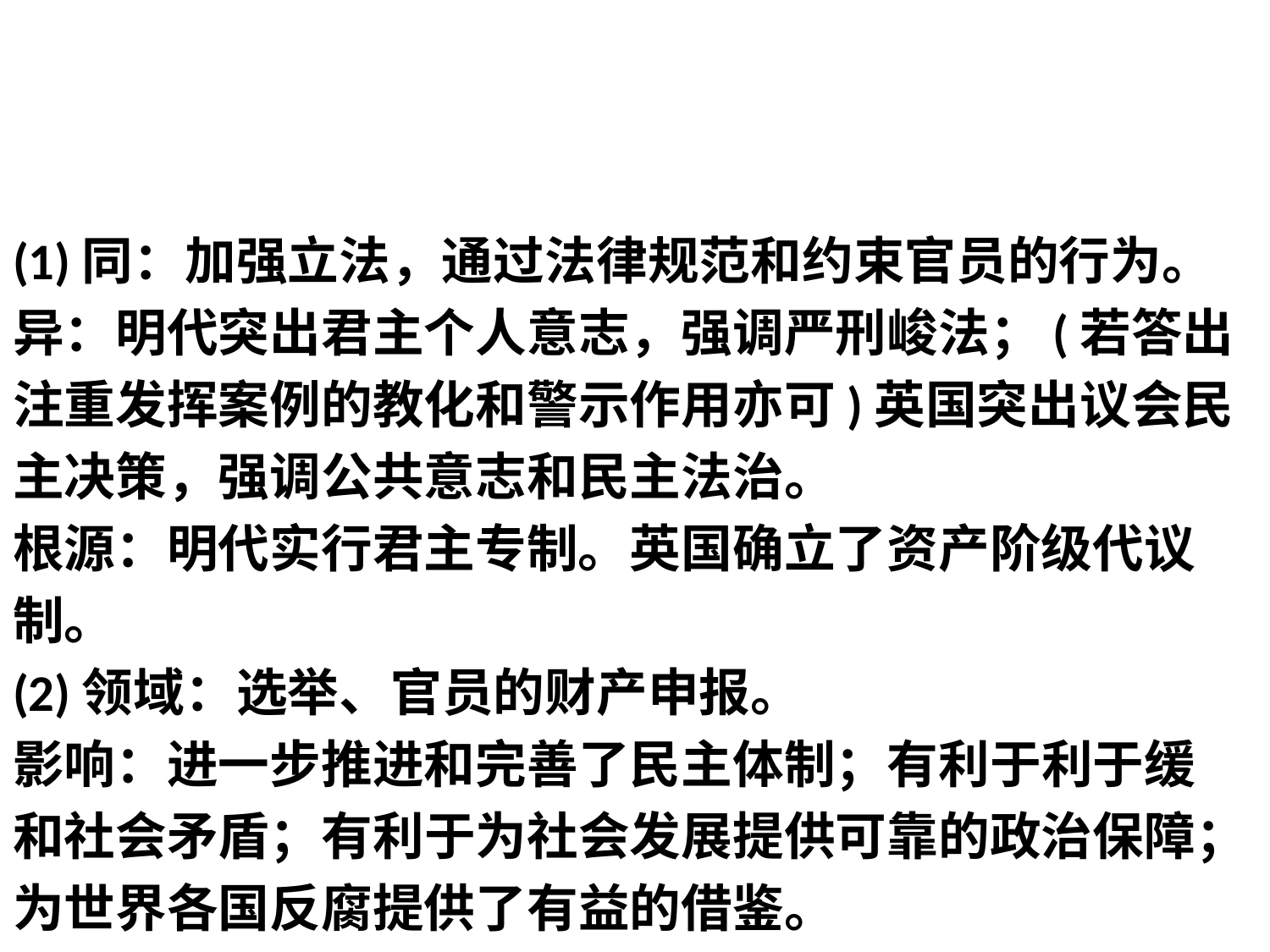

#
(1)同：加强立法，通过法律规范和约束官员的行为。
异：明代突出君主个人意志，强调严刑峻法；(若答出
注重发挥案例的教化和警示作用亦可)英国突出议会民
主决策，强调公共意志和民主法治。
根源：明代实行君主专制。英国确立了资产阶级代议
制。
(2)领域：选举、官员的财产申报。
影响：进一步推进和完善了民主体制；有利于利于缓
和社会矛盾；有利于为社会发展提供可靠的政治保障；
为世界各国反腐提供了有益的借鉴。